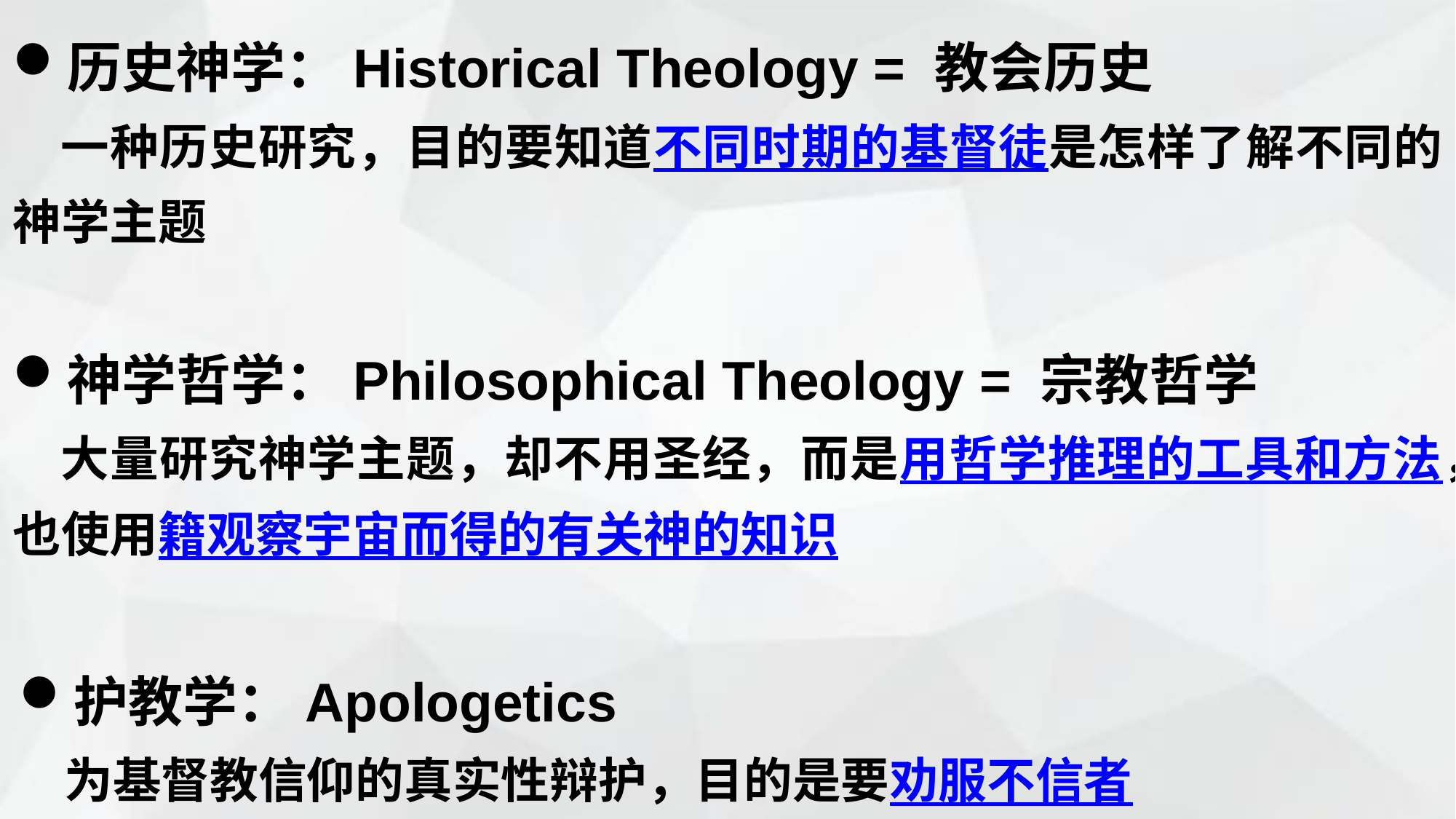

历史神学：Historical Theology = 教会历史
   一种历史研究，目的要知道不同时期的基督徒是怎样了解不同的神学主题

神学哲学：Philosophical Theology = 宗教哲学
   大量研究神学主题，却不用圣经，而是用哲学推理的工具和方法，也使用籍观察宇宙而得的有关神的知识

护教学：Apologetics
   为基督教信仰的真实性辩护，目的是要劝服不信者

6